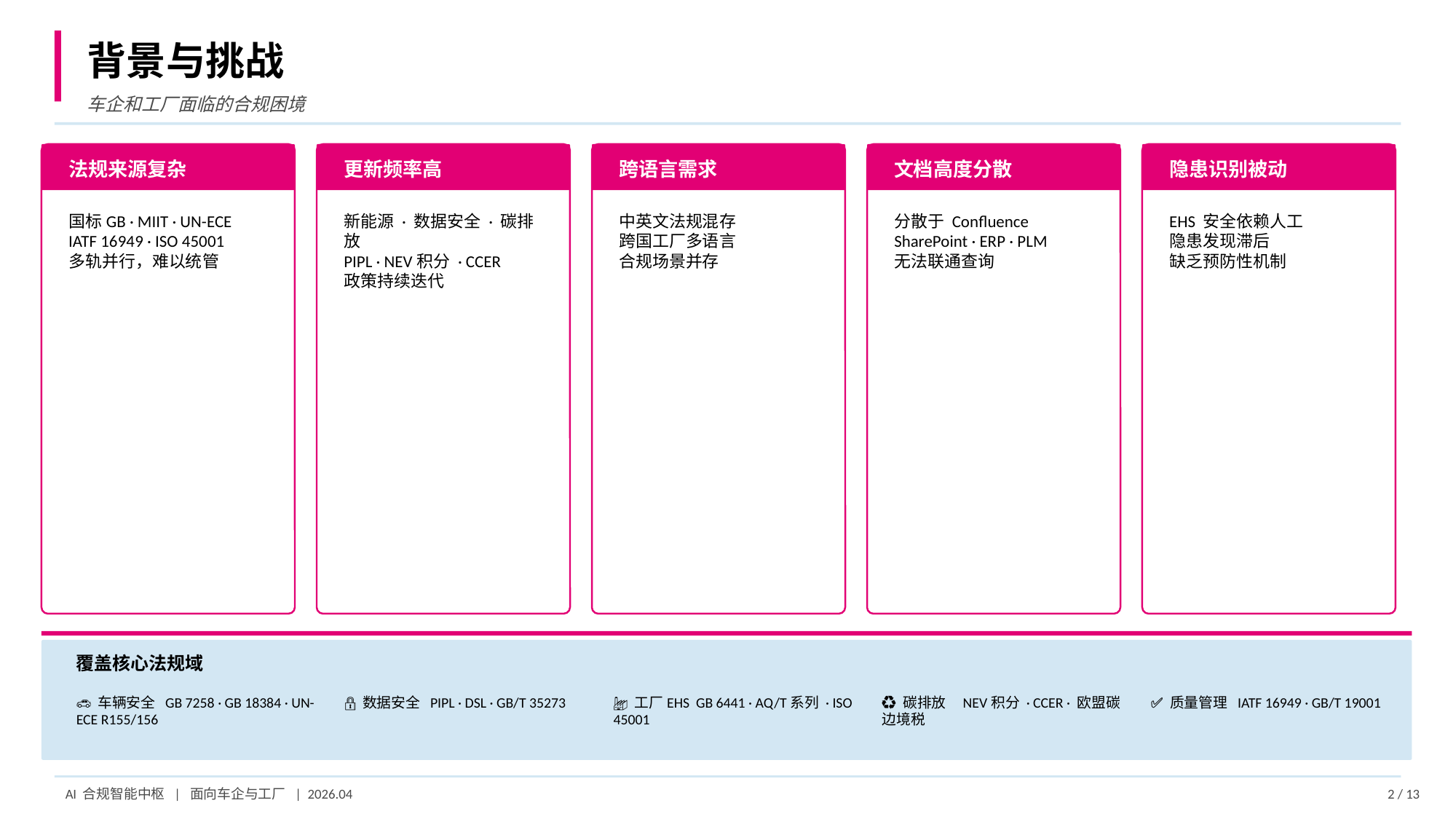

背景与挑战
车企和工厂面临的合规困境

法规来源复杂
更新频率高
跨语言需求
文档高度分散
隐患识别被动

国标GB · MIIT · UN-ECE
IATF 16949 · ISO 45001
多轨并行，难以统管
新能源 · 数据安全 · 碳排放
PIPL · NEV积分 · CCER
政策持续迭代
中英文法规混存
跨国工厂多语言
合规场景并存
分散于 Confluence
SharePoint · ERP · PLM
无法联通查询
EHS 安全依赖人工
隐患发现滞后
缺乏预防性机制

覆盖核心法规域
🚗 车辆安全  GB 7258 · GB 18384 · UN-ECE R155/156
🔒 数据安全  PIPL · DSL · GB/T 35273
🏭 工厂EHS  GB 6441 · AQ/T系列 · ISO 45001
♻️ 碳排放    NEV积分 · CCER · 欧盟碳边境税
✅ 质量管理  IATF 16949 · GB/T 19001

AI 合规智能中枢  |  面向车企与工厂  |  2026.04
2 / 13